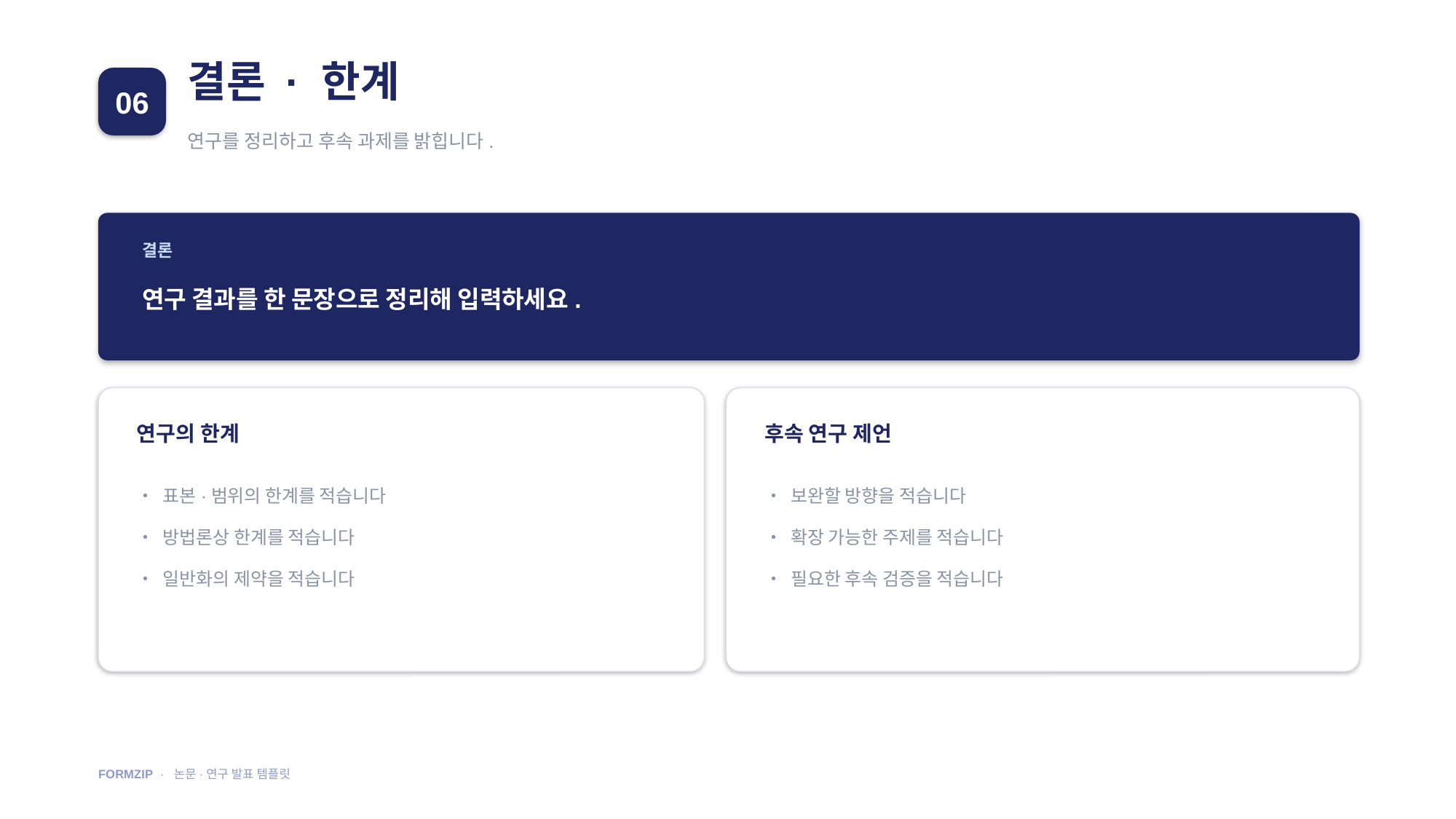

결론 · 한계
06
연구를 정리하고 후속 과제를 밝힙니다.

결론
연구 결과를 한 문장으로 정리해 입력하세요.

연구의 한계
후속 연구 제언
• 표본·범위의 한계를 적습니다
• 방법론상 한계를 적습니다
• 일반화의 제약을 적습니다
• 보완할 방향을 적습니다
• 확장 가능한 주제를 적습니다
• 필요한 후속 검증을 적습니다
FORMZIP  ·  논문·연구 발표 템플릿